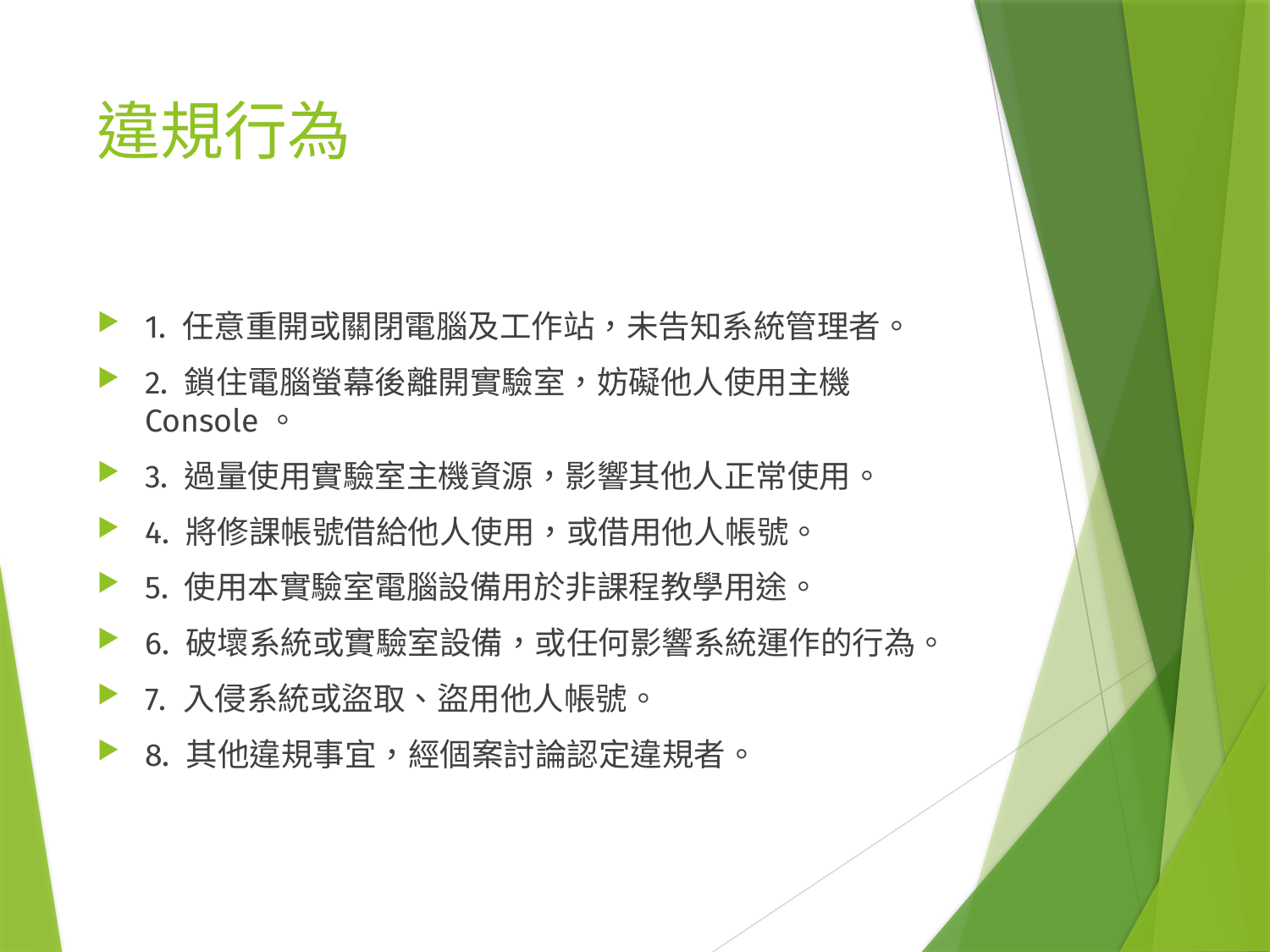

# 違規行為
1. 任意重開或關閉電腦及工作站，未告知系統管理者。
2. 鎖住電腦螢幕後離開實驗室，妨礙他人使用主機Console。
3. 過量使用實驗室主機資源，影響其他人正常使用。
4. 將修課帳號借給他人使用，或借用他人帳號。
5. 使用本實驗室電腦設備用於非課程教學用途。
6. 破壞系統或實驗室設備，或任何影響系統運作的行為。
7. 入侵系統或盜取、盜用他人帳號。
8. 其他違規事宜，經個案討論認定違規者。